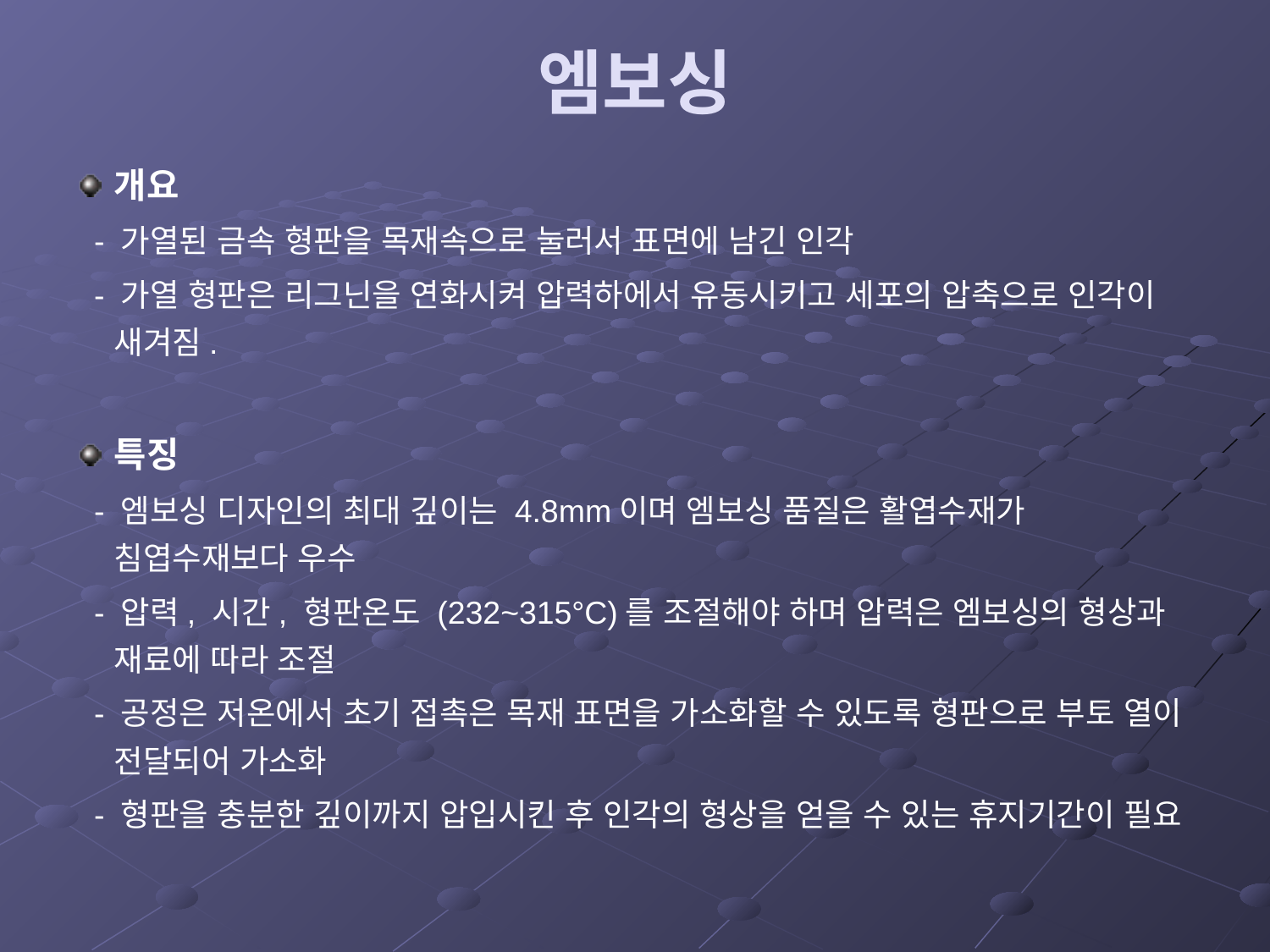

# 엠보싱
개요
  - 가열된 금속 형판을 목재속으로 눌러서 표면에 남긴 인각
  - 가열 형판은 리그닌을 연화시켜 압력하에서 유동시키고 세포의 압축으로 인각이 새겨짐.

특징
  - 엠보싱 디자인의 최대 깊이는 4.8mm이며 엠보싱 품질은 활엽수재가 침엽수재보다 우수
  - 압력, 시간, 형판온도 (232~315°C)를 조절해야 하며 압력은 엠보싱의 형상과 재료에 따라 조절
  - 공정은 저온에서 초기 접촉은 목재 표면을 가소화할 수 있도록 형판으로 부토 열이 전달되어 가소화
  - 형판을 충분한 깊이까지 압입시킨 후 인각의 형상을 얻을 수 있는 휴지기간이 필요